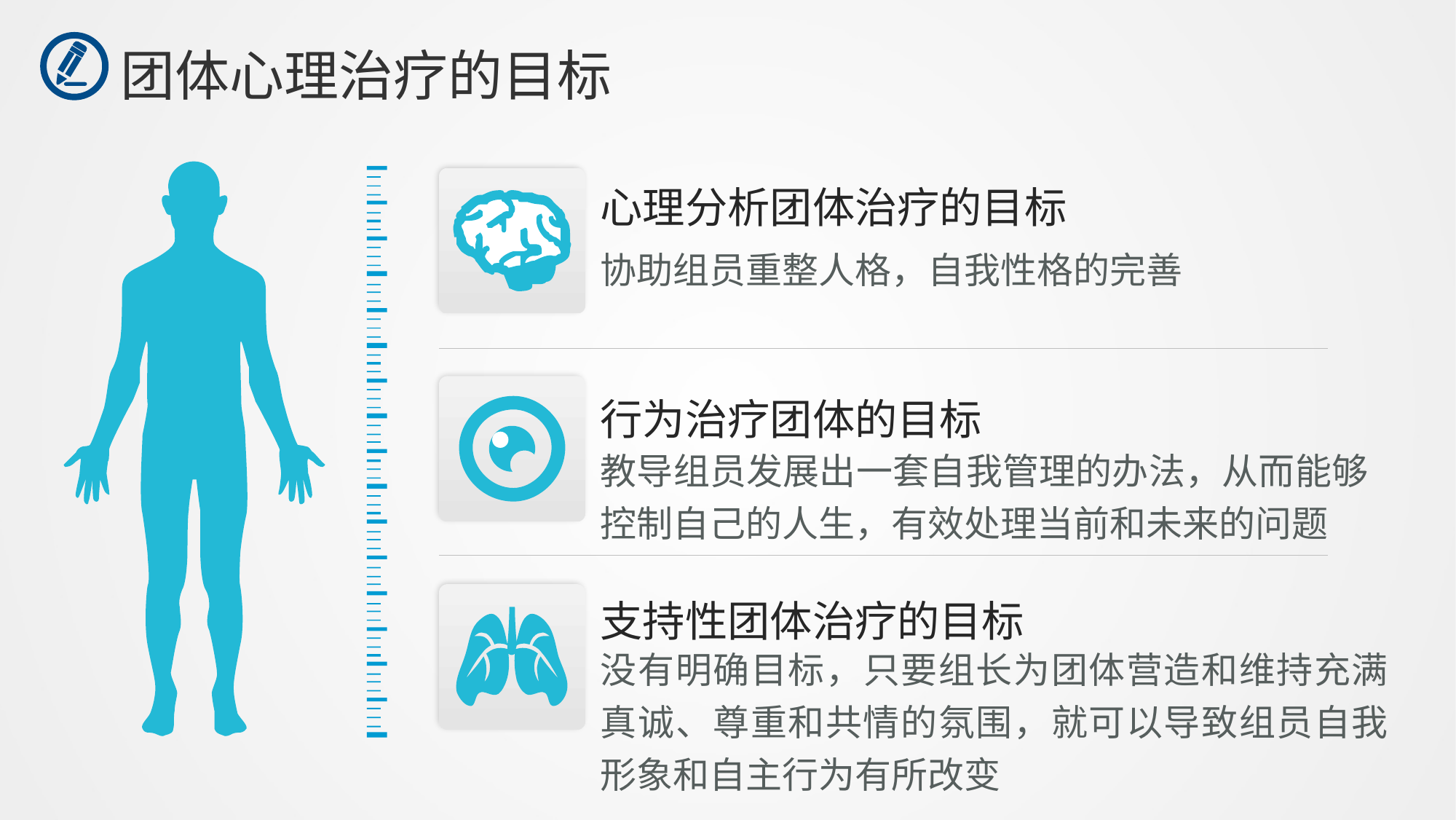

团体心理治疗的目标

心理分析团体治疗的目标
协助组员重整人格，自我性格的完善

行为治疗团体的目标
教导组员发展出一套自我管理的办法，从而能够控制自己的人生，有效处理当前和未来的问题

支持性团体治疗的目标
没有明确目标，只要组长为团体营造和维持充满真诚、尊重和共情的氛围，就可以导致组员自我形象和自主行为有所改变